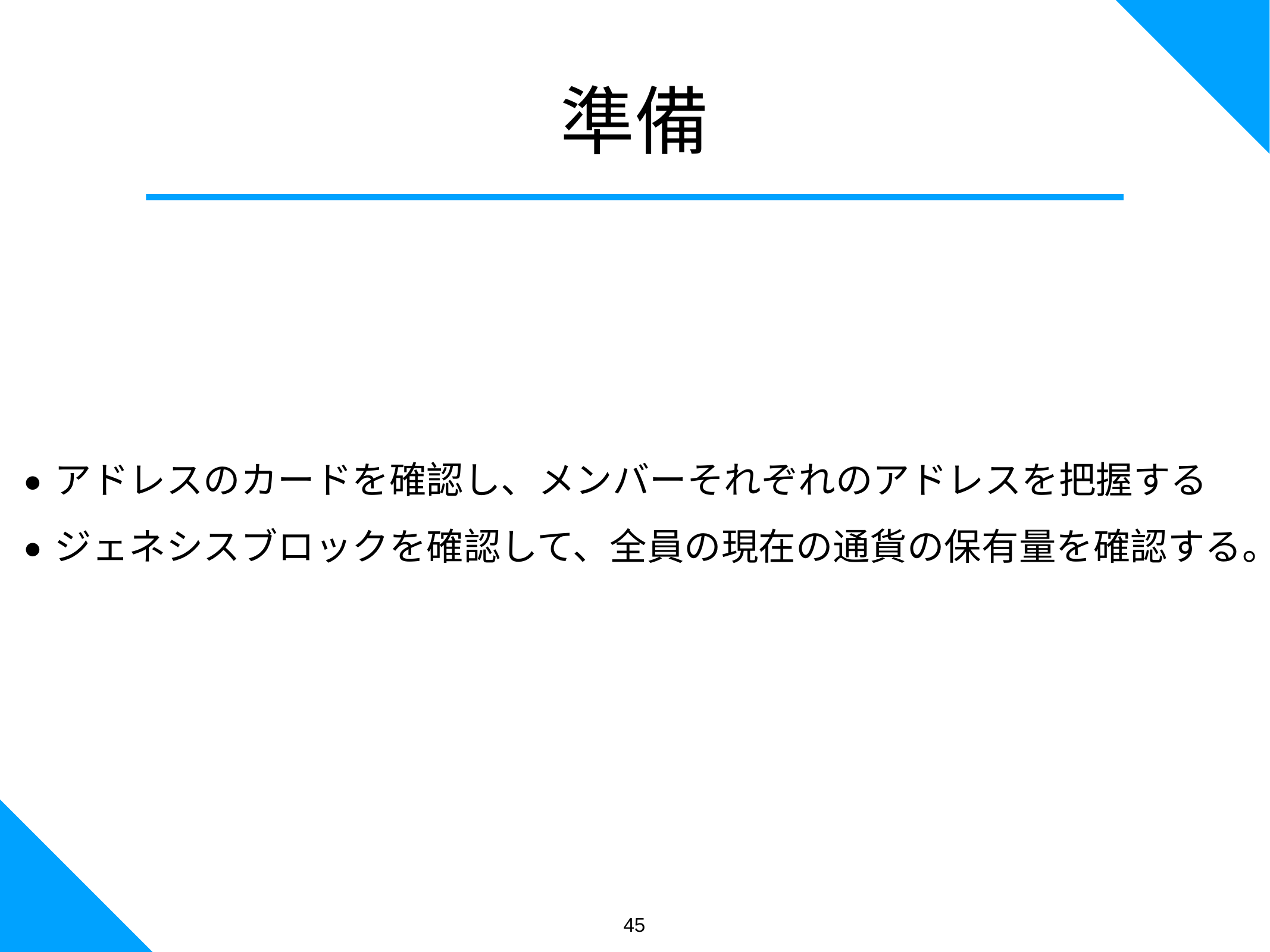

準備
アドレスのカードを確認し、メンバーそれぞれのアドレスを把握する
ジェネシスブロックを確認して、全員の現在の通貨の保有量を確認する。
45